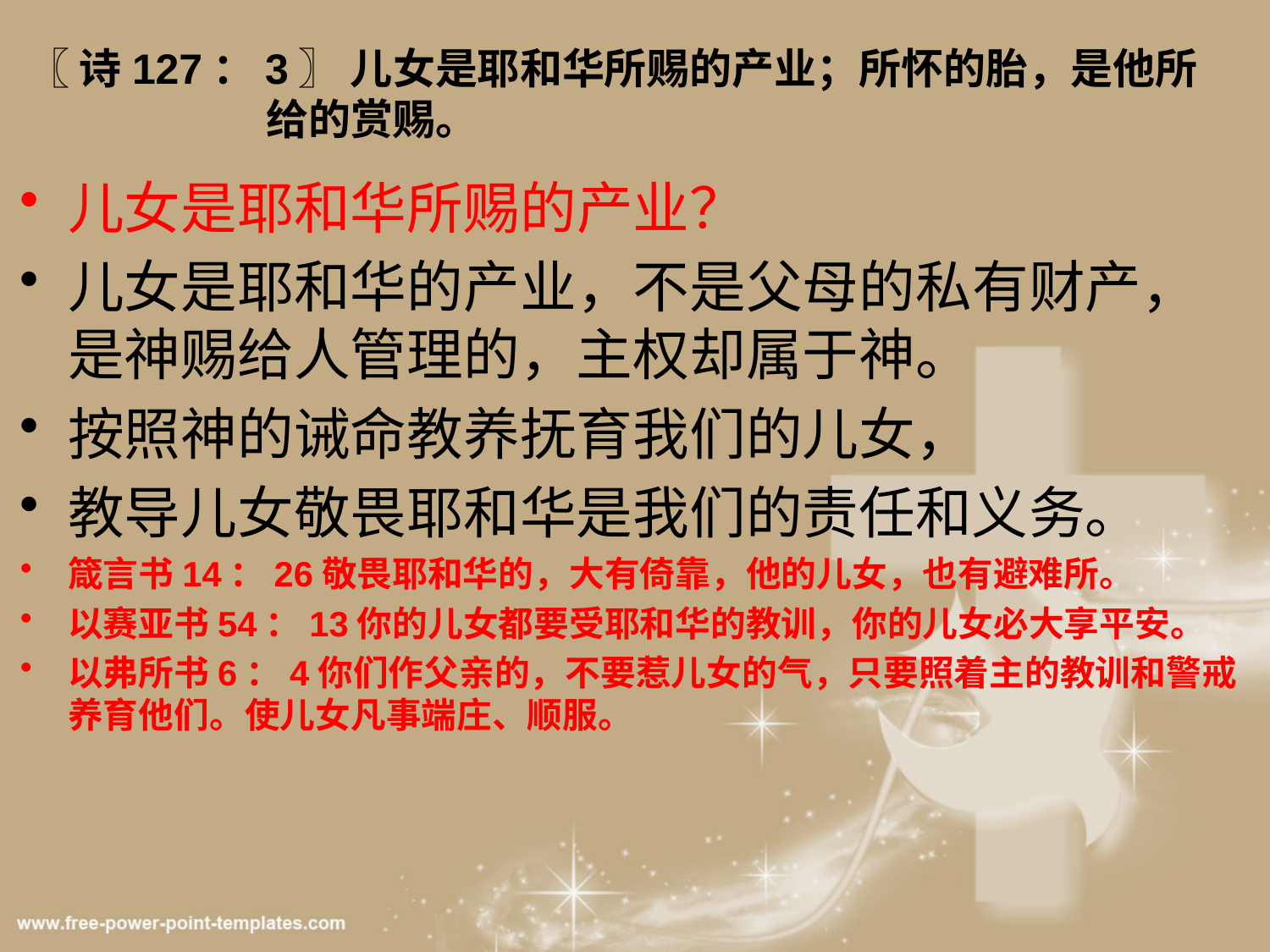

# 〖 诗127：3〗 儿女是耶和华所赐的产业；所怀的胎，是他所 给的赏赐。
儿女是耶和华所赐的产业？
儿女是耶和华的产业，不是父母的私有财产，是神赐给人管理的，主权却属于神。
按照神的诫命教养抚育我们的儿女，
教导儿女敬畏耶和华是我们的责任和义务。
箴言书14：26敬畏耶和华的，大有倚靠，他的儿女，也有避难所。
以赛亚书54：13你的儿女都要受耶和华的教训，你的儿女必大享平安。
以弗所书6：4你们作父亲的，不要惹儿女的气，只要照着主的教训和警戒养育他们。使儿女凡事端庄、顺服。